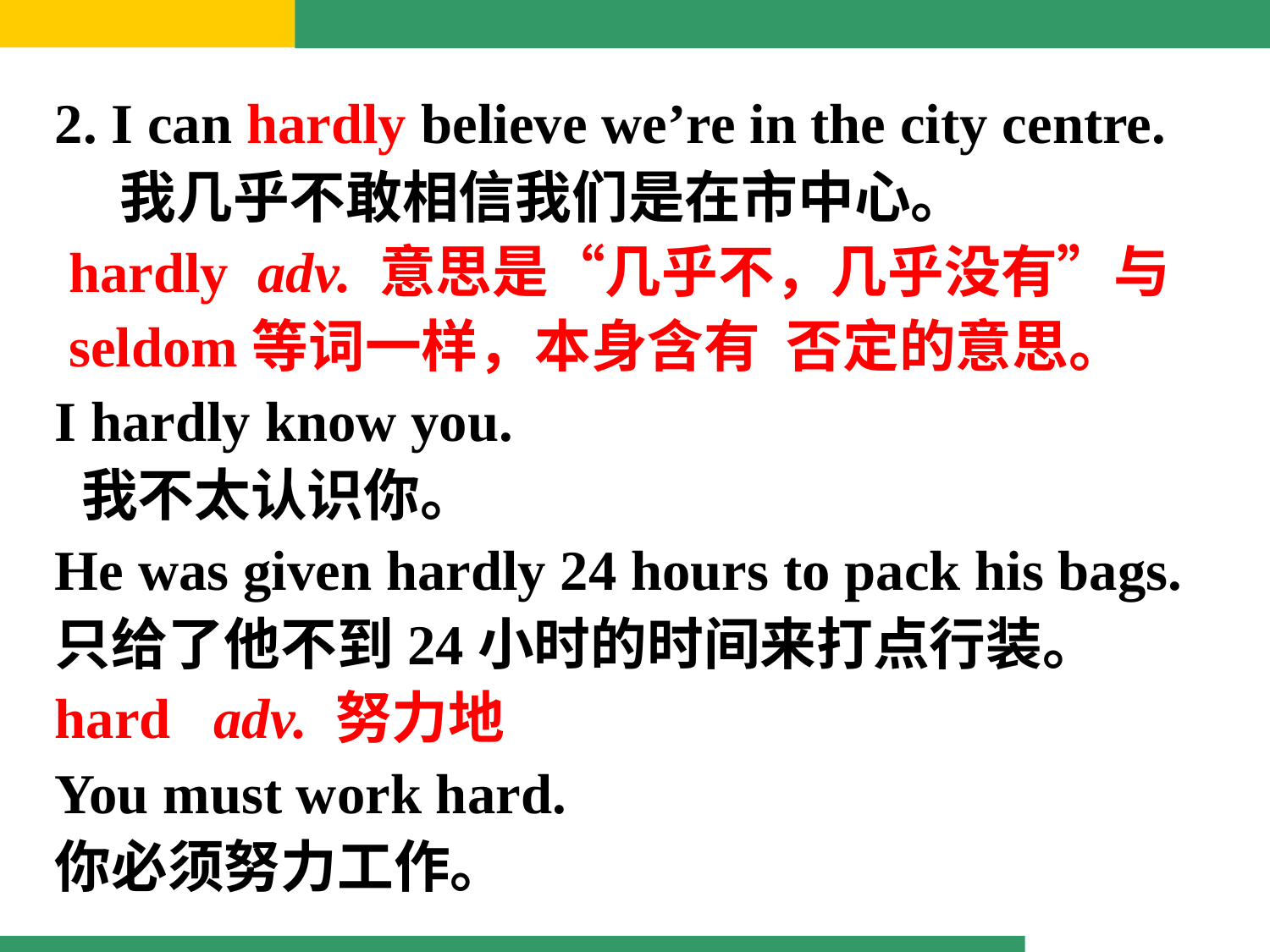

2. I can hardly believe we’re in the city centre.
    我几乎不敢相信我们是在市中心。
 hardly  adv. 意思是“几乎不，几乎没有”与
 seldom等词一样，本身含有  否定的意思。
I hardly know you.
 我不太认识你。
He was given hardly 24 hours to pack his bags.
只给了他不到24小时的时间来打点行装。
hard   adv. 努力地
You must work hard.
你必须努力工作。